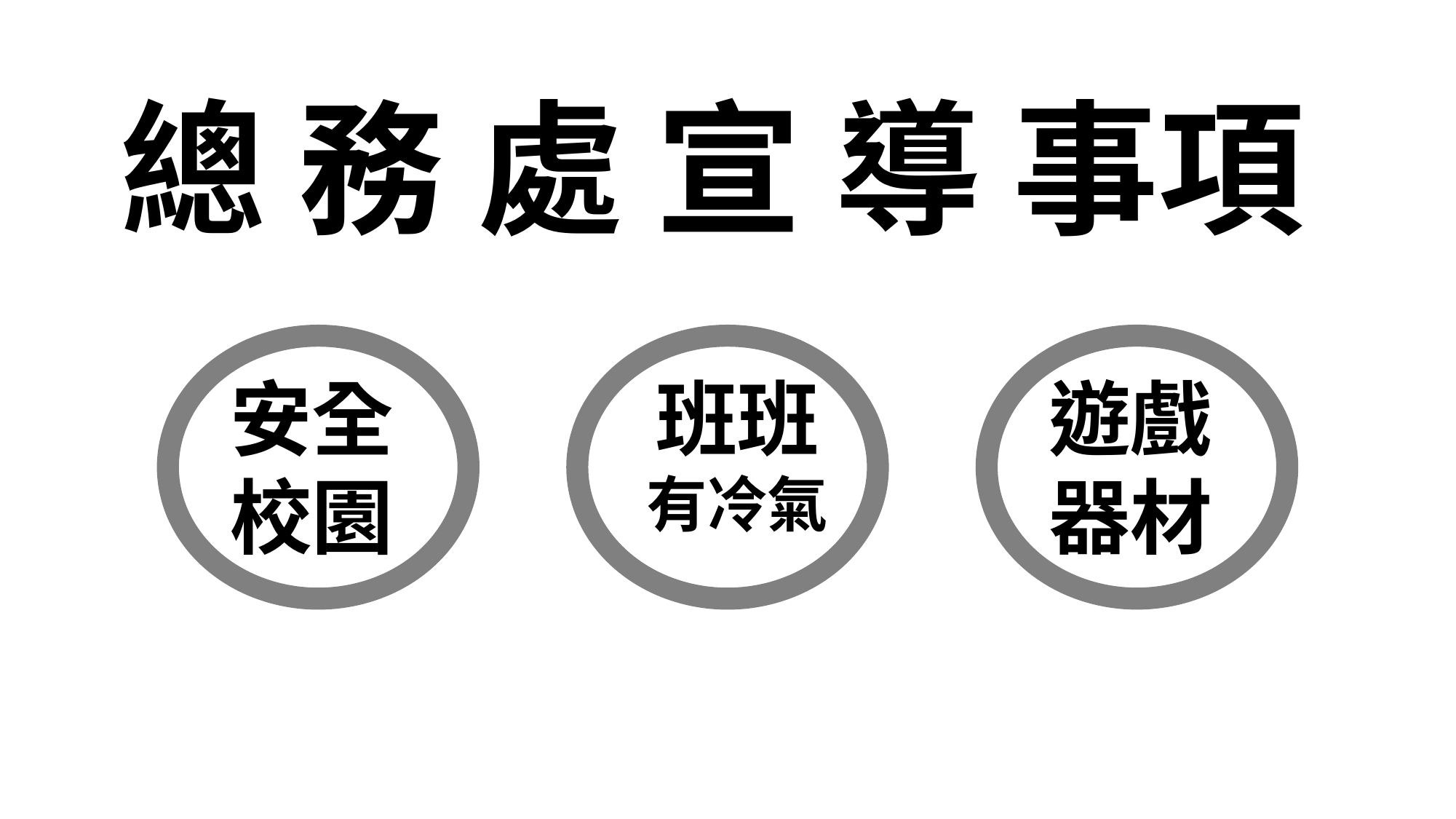

# 總 務 處 宣 導 事項

遊戲器材

安全校園

班班有冷氣